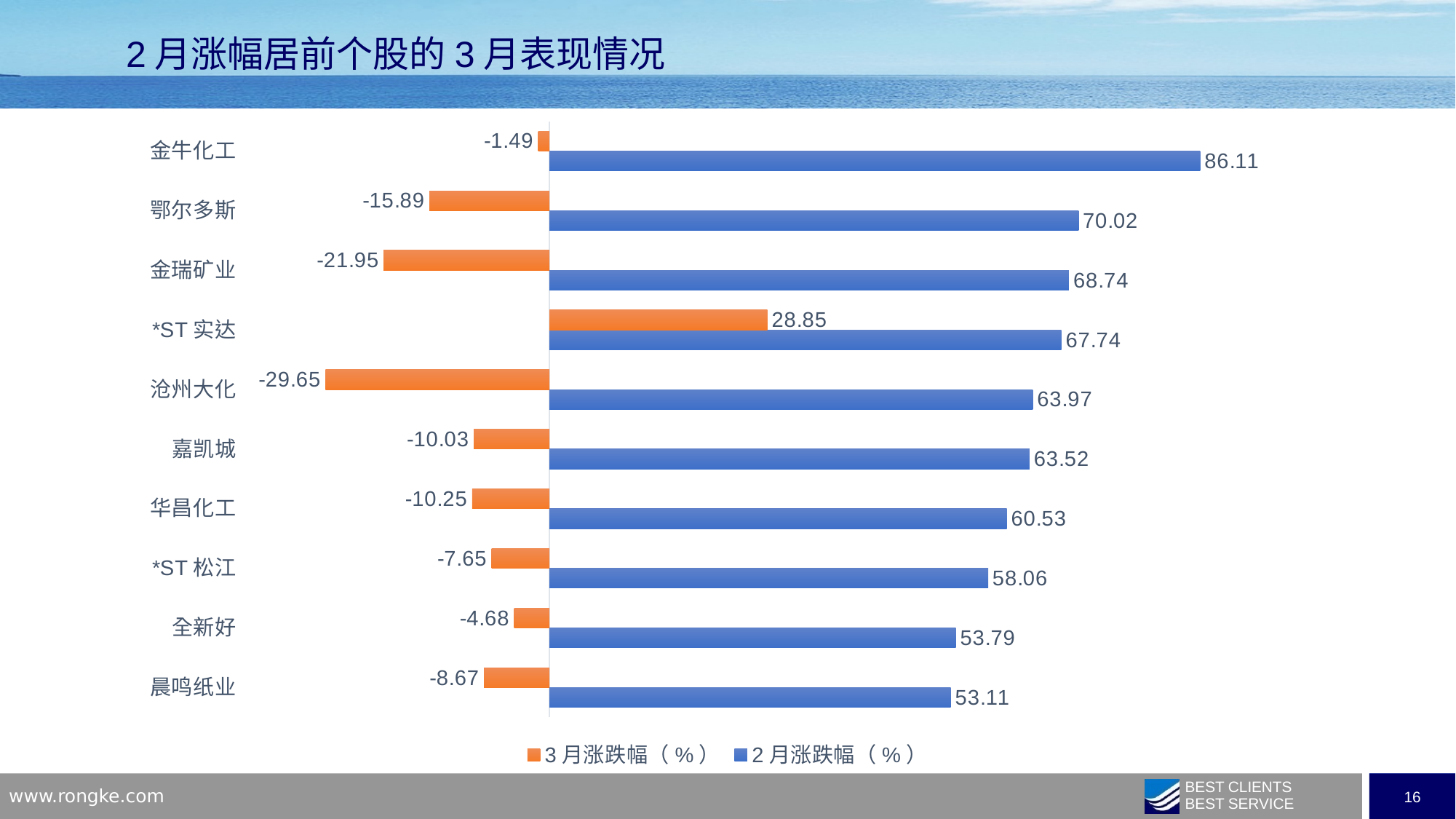

2月涨幅居前个股的3月表现情况

### Chart

| Category | 2月涨跌幅（%） | 3月涨跌幅（%） |
|---|---|---|
| 晨鸣纸业 | 53.112 | -8.6721 |
| 全新好 | 53.7879 | -4.6798 |
| *ST松江 | 58.0645 | -7.6531 |
| 华昌化工 | 60.5263 | -10.2459 |
| 嘉凯城 | 63.5246 | -10.0251 |
| 沧州大化 | 63.9659 | -29.6489 |
| *ST实达 | 67.7419 | 28.8462 |
| 金瑞矿业 | 68.7366 | -21.9543 |
| 鄂尔多斯 | 70.018 | -15.8923 |
| 金牛化工 | 86.1111 | -1.4925 |